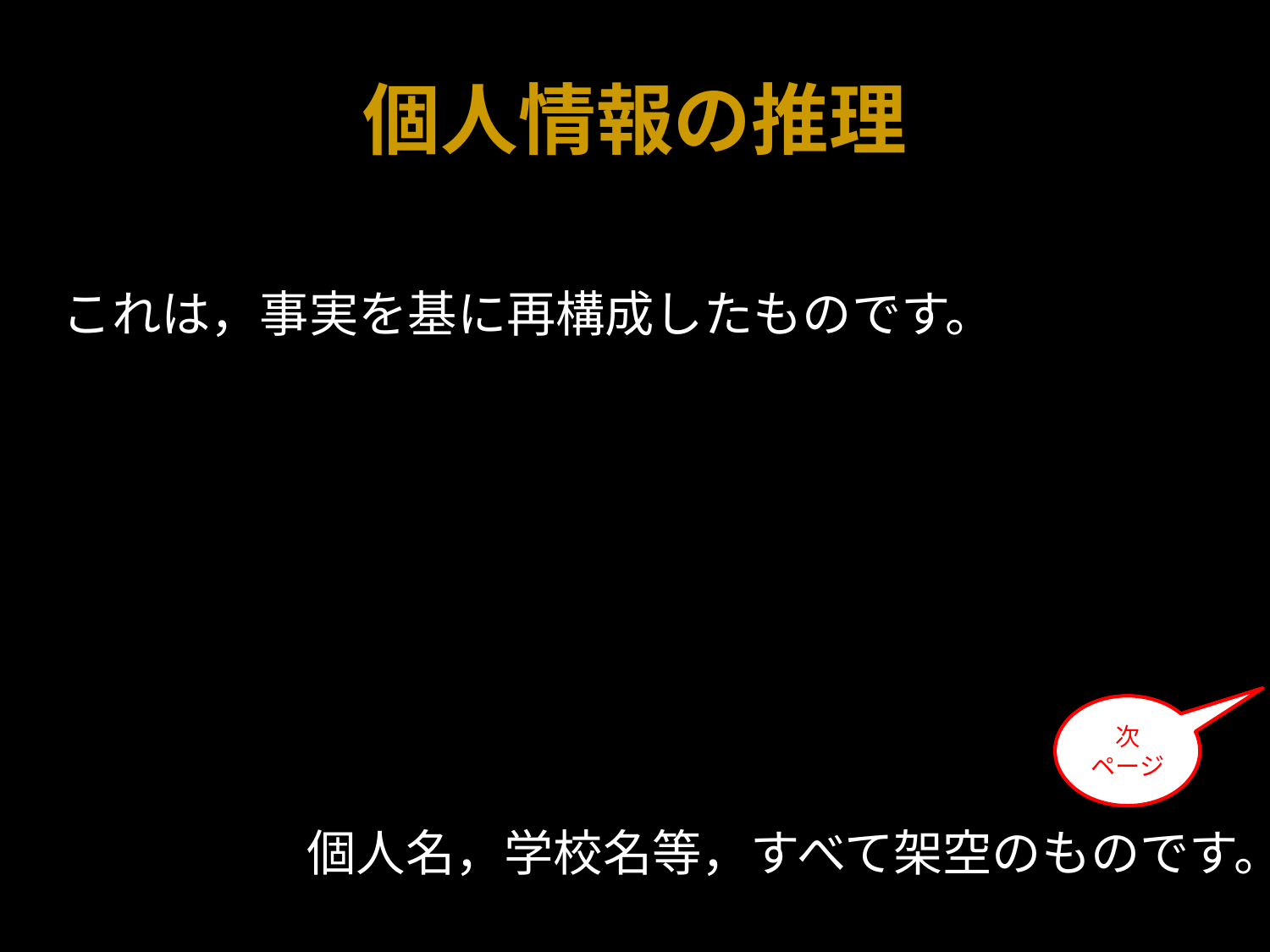

# 個人情報の推理
これは，事実を基に再構成したものです。
次
ページ
個人名，学校名等，すべて架空のものです。